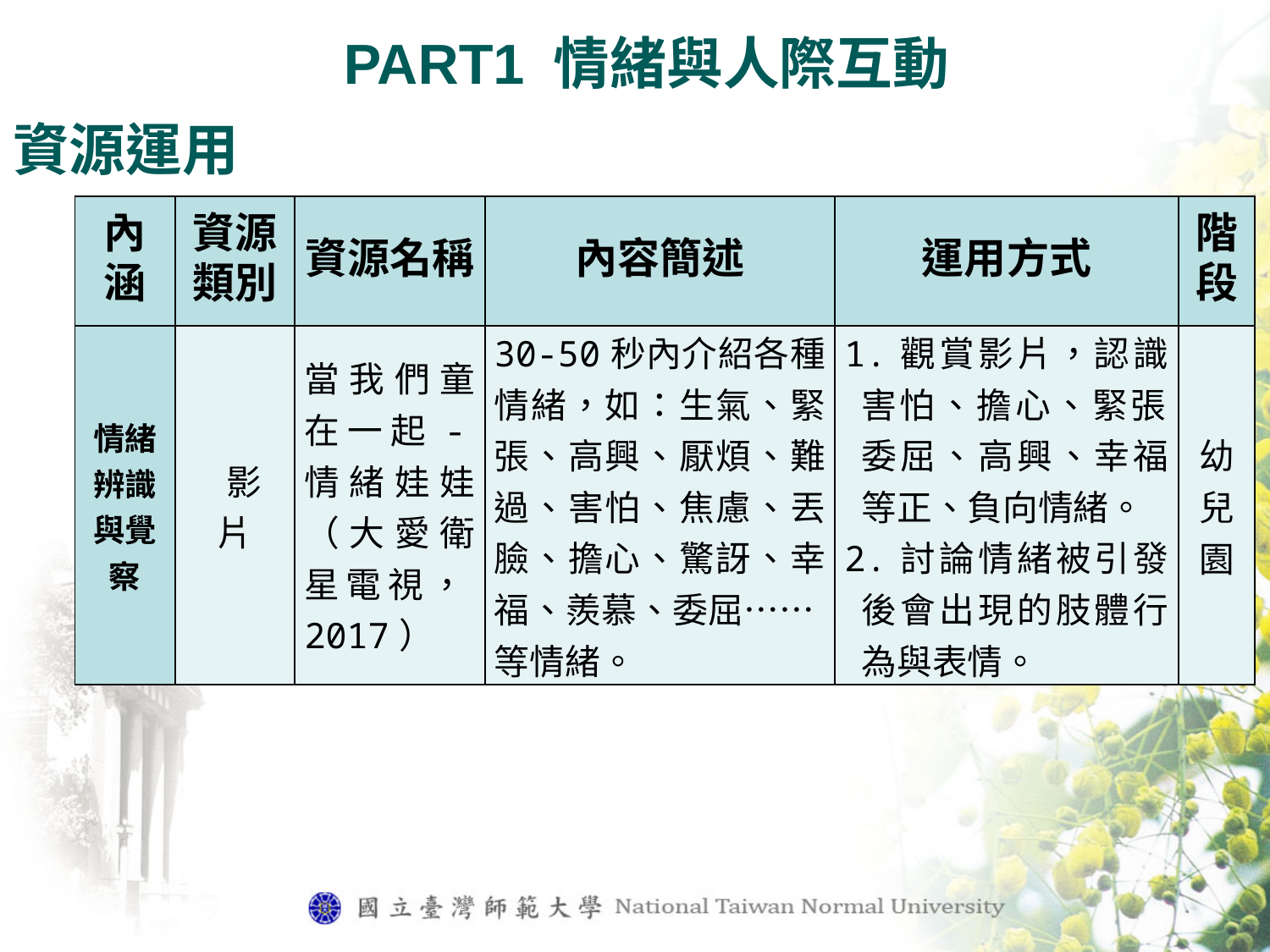

PART1 情緒與人際互動
資源運用
| 內涵 | 資源類別 | 資源名稱 | 內容簡述 | 運用方式 | 階段 |
| --- | --- | --- | --- | --- | --- |
| 情緒辨識與覺察 | 影片 | 當我們童在一起-情緒娃娃（大愛衛星電視，2017） | 30-50秒內介紹各種情緒，如：生氣、緊張、高興、厭煩、難過、害怕、焦慮、丟臉、擔心、驚訝、幸福、羨慕、委屈…….等情緒。 | 1.觀賞影片，認識害怕、擔心、緊張、委屈、高興、幸福等正、負向情緒。 2.討論情緒被引發後會出現的肢體行為與表情。 | 幼兒園 |